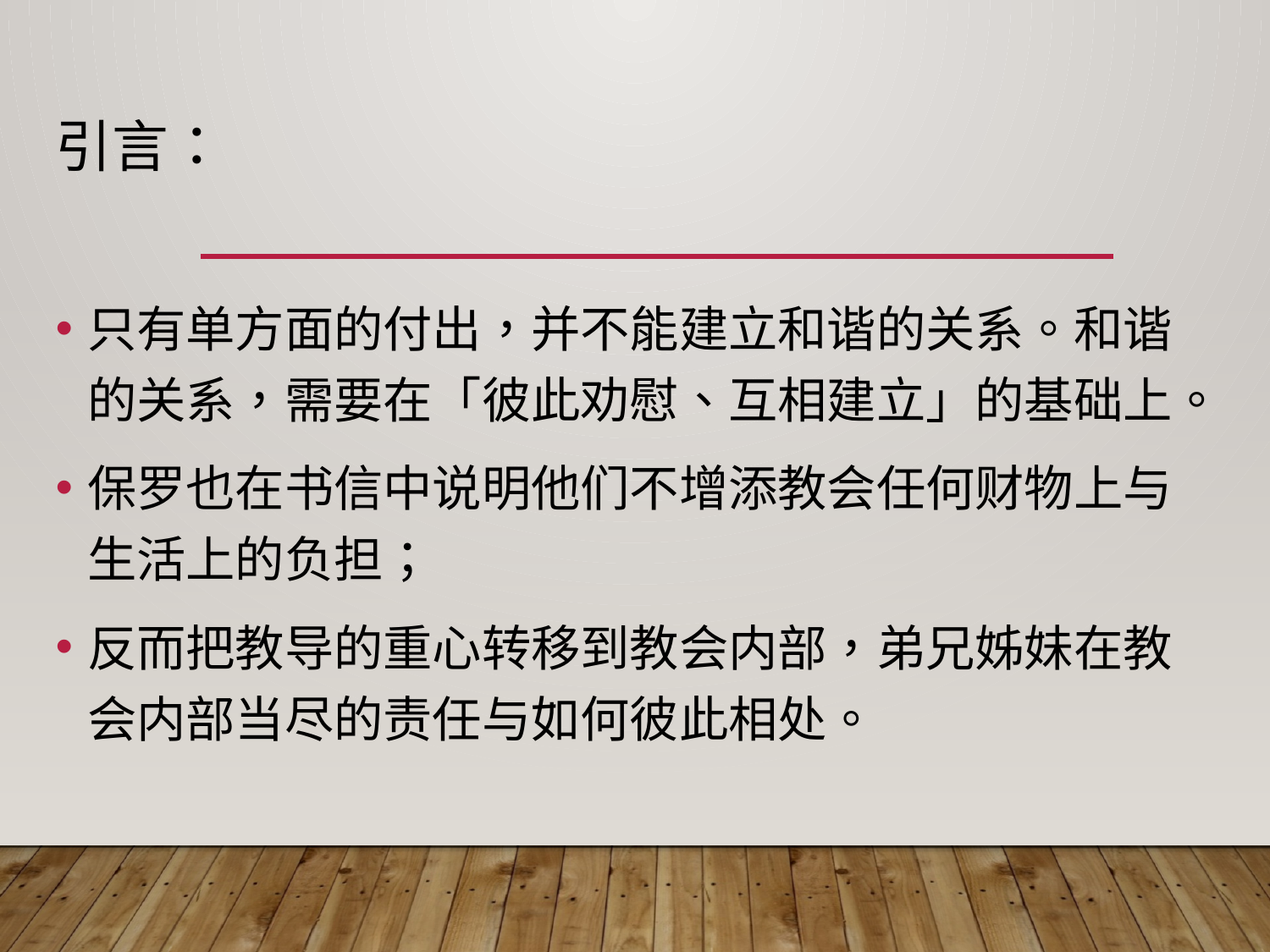

# 引言：
只有单方面的付出，并不能建立和谐的关系。和谐的关系，需要在「彼此劝慰、互相建立」的基础上。
保罗也在书信中说明他们不增添教会任何财物上与生活上的负担；
反而把教导的重心转移到教会内部，弟兄姊妹在教会内部当尽的责任与如何彼此相处。